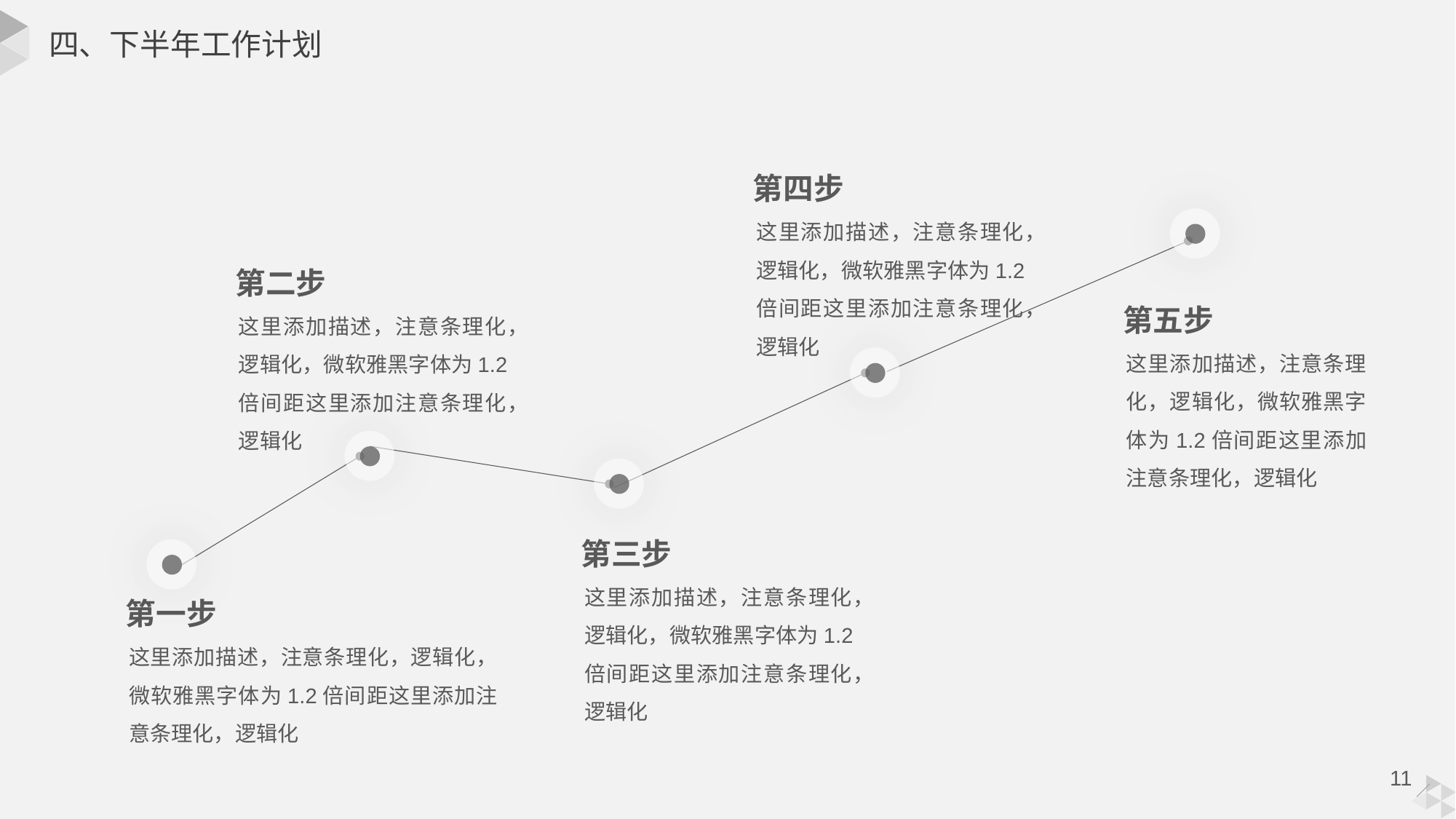

四、下半年工作计划
第四步
这里添加描述，注意条理化，逻辑化，微软雅黑字体为1.2倍间距这里添加注意条理化，逻辑化

第二步
这里添加描述，注意条理化，逻辑化，微软雅黑字体为1.2倍间距这里添加注意条理化，逻辑化
第五步
这里添加描述，注意条理化，逻辑化，微软雅黑字体为1.2倍间距这里添加注意条理化，逻辑化

第三步
这里添加描述，注意条理化，逻辑化，微软雅黑字体为1.2倍间距这里添加注意条理化，逻辑化

第一步
这里添加描述，注意条理化，逻辑化，微软雅黑字体为1.2倍间距这里添加注意条理化，逻辑化